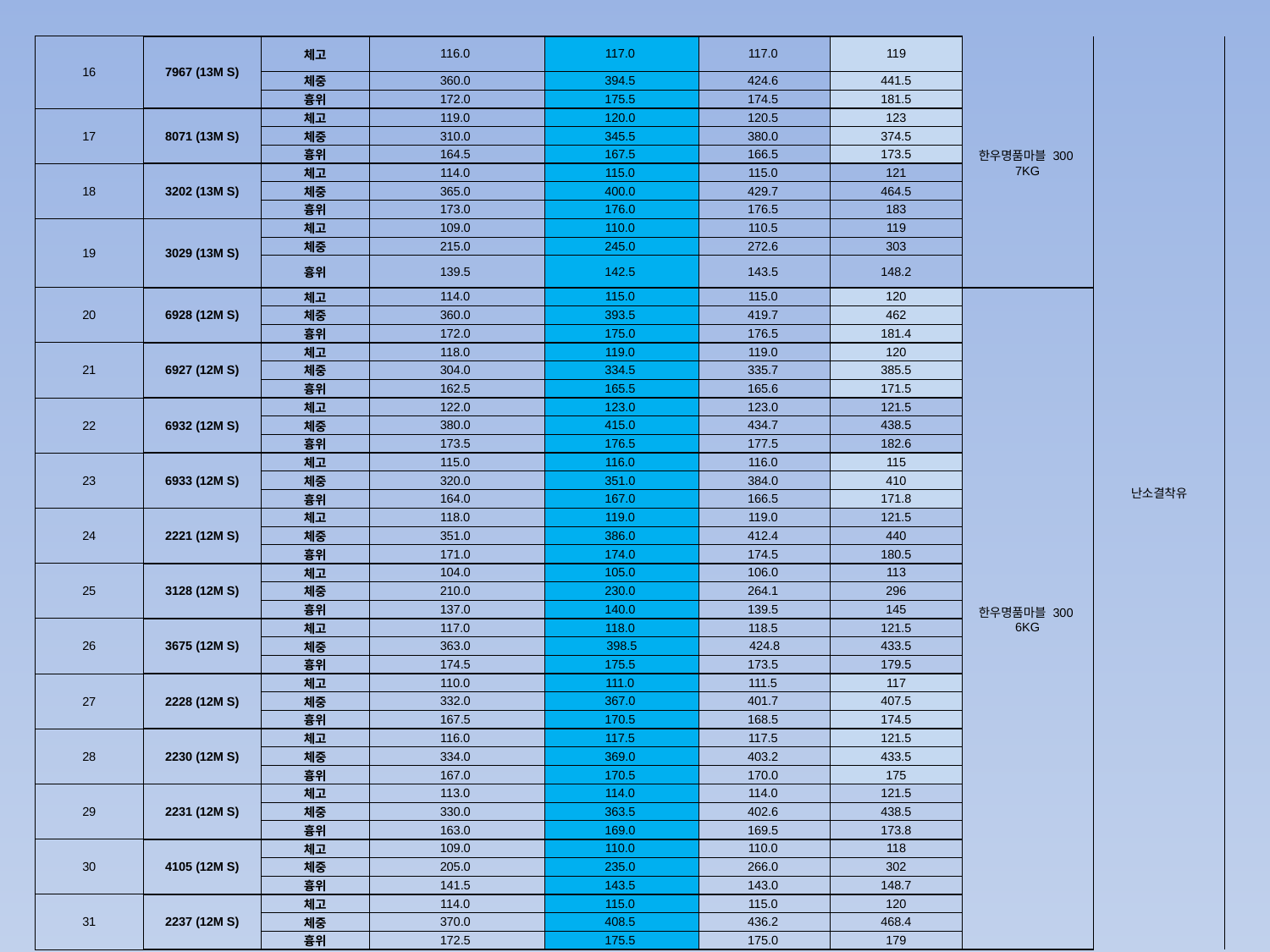

| 16 | 7967 (13M S) | 체고 | 116.0 | 117.0 | 117.0 | 119 | 한우명품마블 300 7KG | 난소결착유 |
| --- | --- | --- | --- | --- | --- | --- | --- | --- |
|  |  | 체중 | 360.0 | 394.5 | 424.6 | 441.5 |  |  |
|  |  | 흉위 | 172.0 | 175.5 | 174.5 | 181.5 |  |  |
| 17 | 8071 (13M S) | 체고 | 119.0 | 120.0 | 120.5 | 123 |  |  |
|  |  | 체중 | 310.0 | 345.5 | 380.0 | 374.5 |  |  |
|  |  | 흉위 | 164.5 | 167.5 | 166.5 | 173.5 |  |  |
| 18 | 3202 (13M S) | 체고 | 114.0 | 115.0 | 115.0 | 121 |  |  |
|  |  | 체중 | 365.0 | 400.0 | 429.7 | 464.5 |  |  |
|  |  | 흉위 | 173.0 | 176.0 | 176.5 | 183 |  |  |
| 19 | 3029 (13M S) | 체고 | 109.0 | 110.0 | 110.5 | 119 |  |  |
|  |  | 체중 | 215.0 | 245.0 | 272.6 | 303 |  |  |
|  |  | 흉위 | 139.5 | 142.5 | 143.5 | 148.2 |  |  |
| 20 | 6928 (12M S) | 체고 | 114.0 | 115.0 | 115.0 | 120 | 한우명품마블 300 6KG |  |
|  |  | 체중 | 360.0 | 393.5 | 419.7 | 462 |  |  |
|  |  | 흉위 | 172.0 | 175.0 | 176.5 | 181.4 |  |  |
| 21 | 6927 (12M S) | 체고 | 118.0 | 119.0 | 119.0 | 120 |  |  |
|  |  | 체중 | 304.0 | 334.5 | 335.7 | 385.5 |  |  |
|  |  | 흉위 | 162.5 | 165.5 | 165.6 | 171.5 |  |  |
| 22 | 6932 (12M S) | 체고 | 122.0 | 123.0 | 123.0 | 121.5 |  |  |
|  |  | 체중 | 380.0 | 415.0 | 434.7 | 438.5 |  |  |
|  |  | 흉위 | 173.5 | 176.5 | 177.5 | 182.6 |  |  |
| 23 | 6933 (12M S) | 체고 | 115.0 | 116.0 | 116.0 | 115 |  |  |
|  |  | 체중 | 320.0 | 351.0 | 384.0 | 410 |  |  |
|  |  | 흉위 | 164.0 | 167.0 | 166.5 | 171.8 |  |  |
| 24 | 2221 (12M S) | 체고 | 118.0 | 119.0 | 119.0 | 121.5 |  |  |
|  |  | 체중 | 351.0 | 386.0 | 412.4 | 440 |  |  |
|  |  | 흉위 | 171.0 | 174.0 | 174.5 | 180.5 |  |  |
| 25 | 3128 (12M S) | 체고 | 104.0 | 105.0 | 106.0 | 113 |  |  |
|  |  | 체중 | 210.0 | 230.0 | 264.1 | 296 |  |  |
|  |  | 흉위 | 137.0 | 140.0 | 139.5 | 145 |  |  |
| 26 | 3675 (12M S) | 체고 | 117.0 | 118.0 | 118.5 | 121.5 |  |  |
|  |  | 체중 | 363.0 | 398.5 | 424.8 | 433.5 |  |  |
|  |  | 흉위 | 174.5 | 175.5 | 173.5 | 179.5 |  |  |
| 27 | 2228 (12M S) | 체고 | 110.0 | 111.0 | 111.5 | 117 |  |  |
|  |  | 체중 | 332.0 | 367.0 | 401.7 | 407.5 |  |  |
|  |  | 흉위 | 167.5 | 170.5 | 168.5 | 174.5 |  |  |
| 28 | 2230 (12M S) | 체고 | 116.0 | 117.5 | 117.5 | 121.5 |  |  |
|  |  | 체중 | 334.0 | 369.0 | 403.2 | 433.5 |  |  |
|  |  | 흉위 | 167.0 | 170.5 | 170.0 | 175 |  |  |
| 29 | 2231 (12M S) | 체고 | 113.0 | 114.0 | 114.0 | 121.5 |  |  |
|  |  | 체중 | 330.0 | 363.5 | 402.6 | 438.5 |  |  |
|  |  | 흉위 | 163.0 | 169.0 | 169.5 | 173.8 |  |  |
| 30 | 4105 (12M S) | 체고 | 109.0 | 110.0 | 110.0 | 118 |  |  |
|  |  | 체중 | 205.0 | 235.0 | 266.0 | 302 |  |  |
|  |  | 흉위 | 141.5 | 143.5 | 143.0 | 148.7 |  |  |
| 31 | 2237 (12M S) | 체고 | 114.0 | 115.0 | 115.0 | 120 |  |  |
|  |  | 체중 | 370.0 | 408.5 | 436.2 | 468.4 |  |  |
|  |  | 흉위 | 172.5 | 175.5 | 175.0 | 179 |  |  |